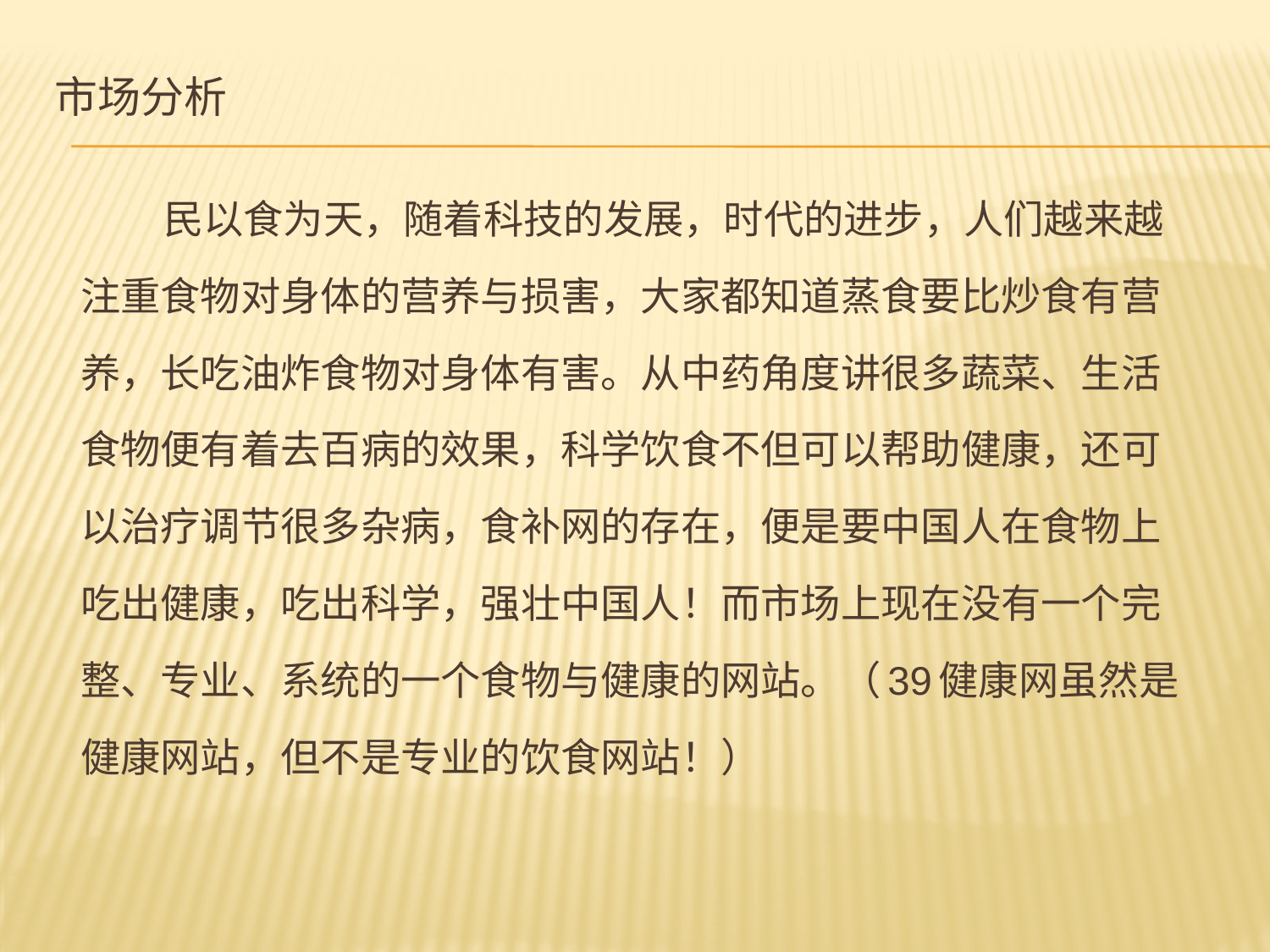

# 市场分析
              民以食为天，随着科技的发展，时代的进步，人们越来越注重食物对身体的营养与损害，大家都知道蒸食要比炒食有营养，长吃油炸食物对身体有害。从中药角度讲很多蔬菜、生活食物便有着去百病的效果，科学饮食不但可以帮助健康，还可以治疗调节很多杂病，食补网的存在，便是要中国人在食物上吃出健康，吃出科学，强壮中国人！而市场上现在没有一个完整、专业、系统的一个食物与健康的网站。（39健康网虽然是健康网站，但不是专业的饮食网站！）